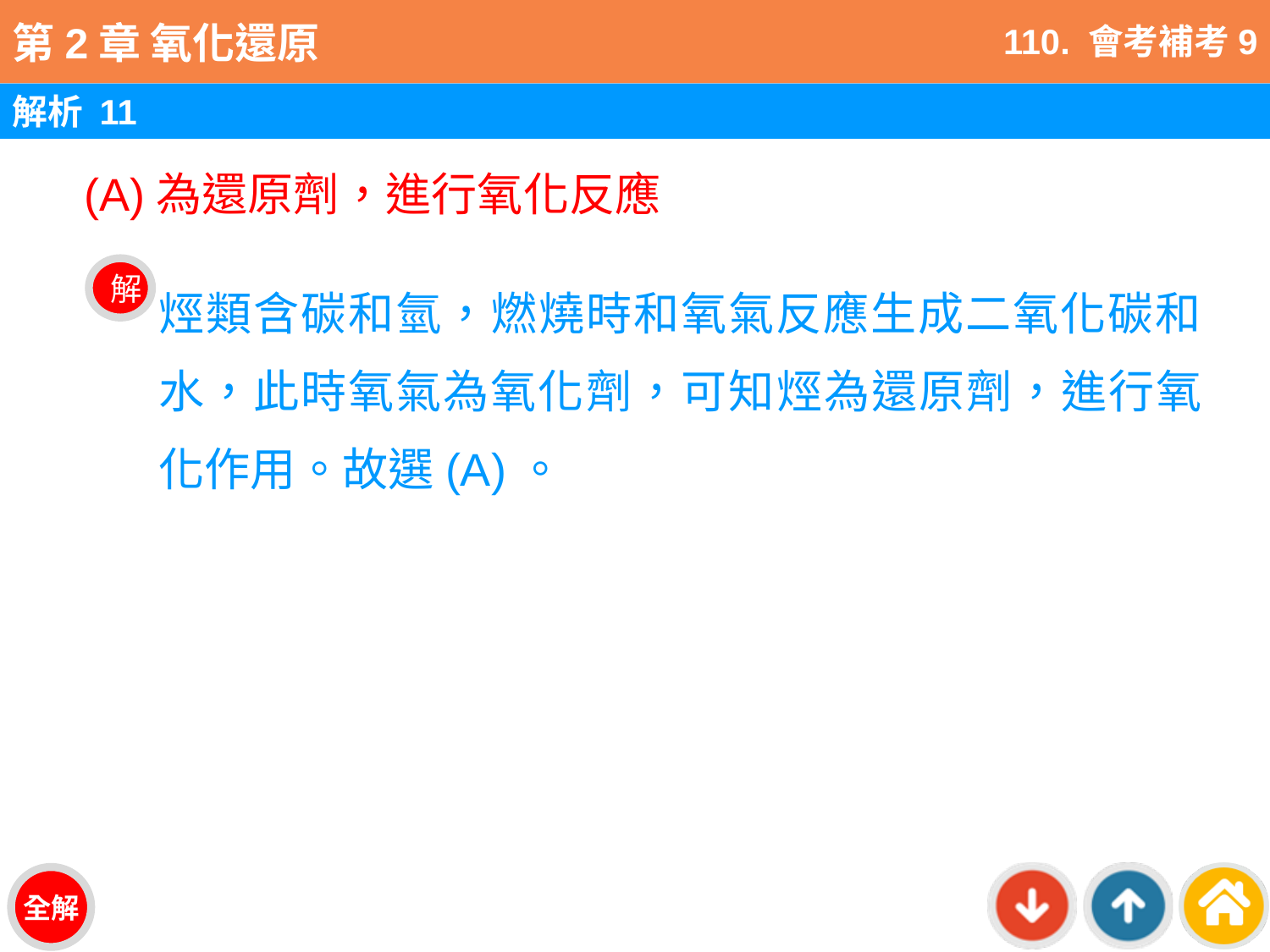

110. 會考補考9
解析 11
(A)為還原劑，進行氧化反應
烴類含碳和氫，燃燒時和氧氣反應生成二氧化碳和水，此時氧氣為氧化劑，可知烴為還原劑，進行氧化作用。故選(A)。
解
全解